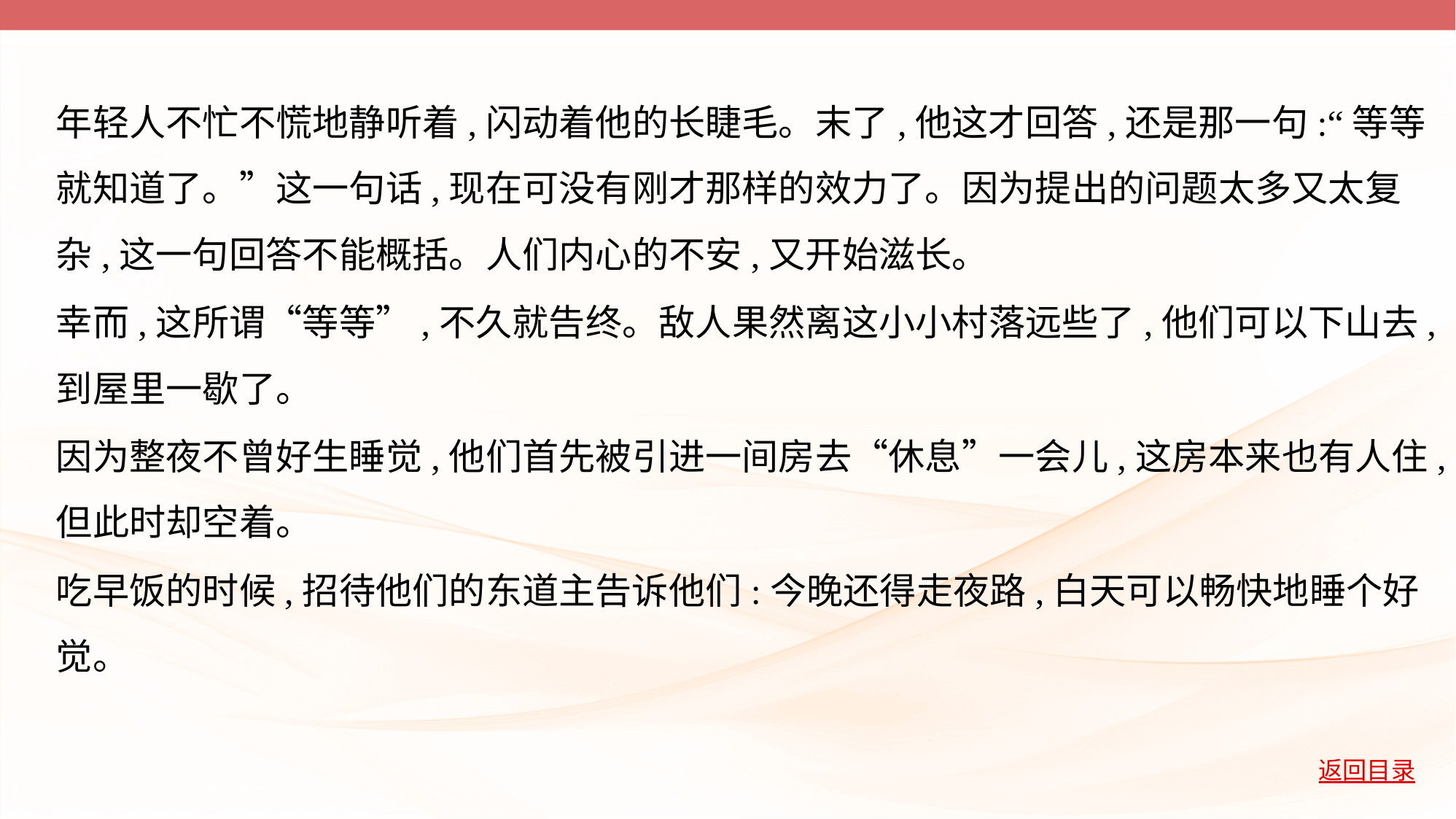

年轻人不忙不慌地静听着,闪动着他的长睫毛。末了,他这才回答,还是那一句:“等等
就知道了。”这一句话,现在可没有刚才那样的效力了。因为提出的问题太多又太复
杂,这一句回答不能概括。人们内心的不安,又开始滋长。
幸而,这所谓“等等”,不久就告终。敌人果然离这小小村落远些了,他们可以下山去,
到屋里一歇了。
因为整夜不曾好生睡觉,他们首先被引进一间房去“休息”一会儿,这房本来也有人住,
但此时却空着。
吃早饭的时候,招待他们的东道主告诉他们:今晚还得走夜路,白天可以畅快地睡个好
觉。